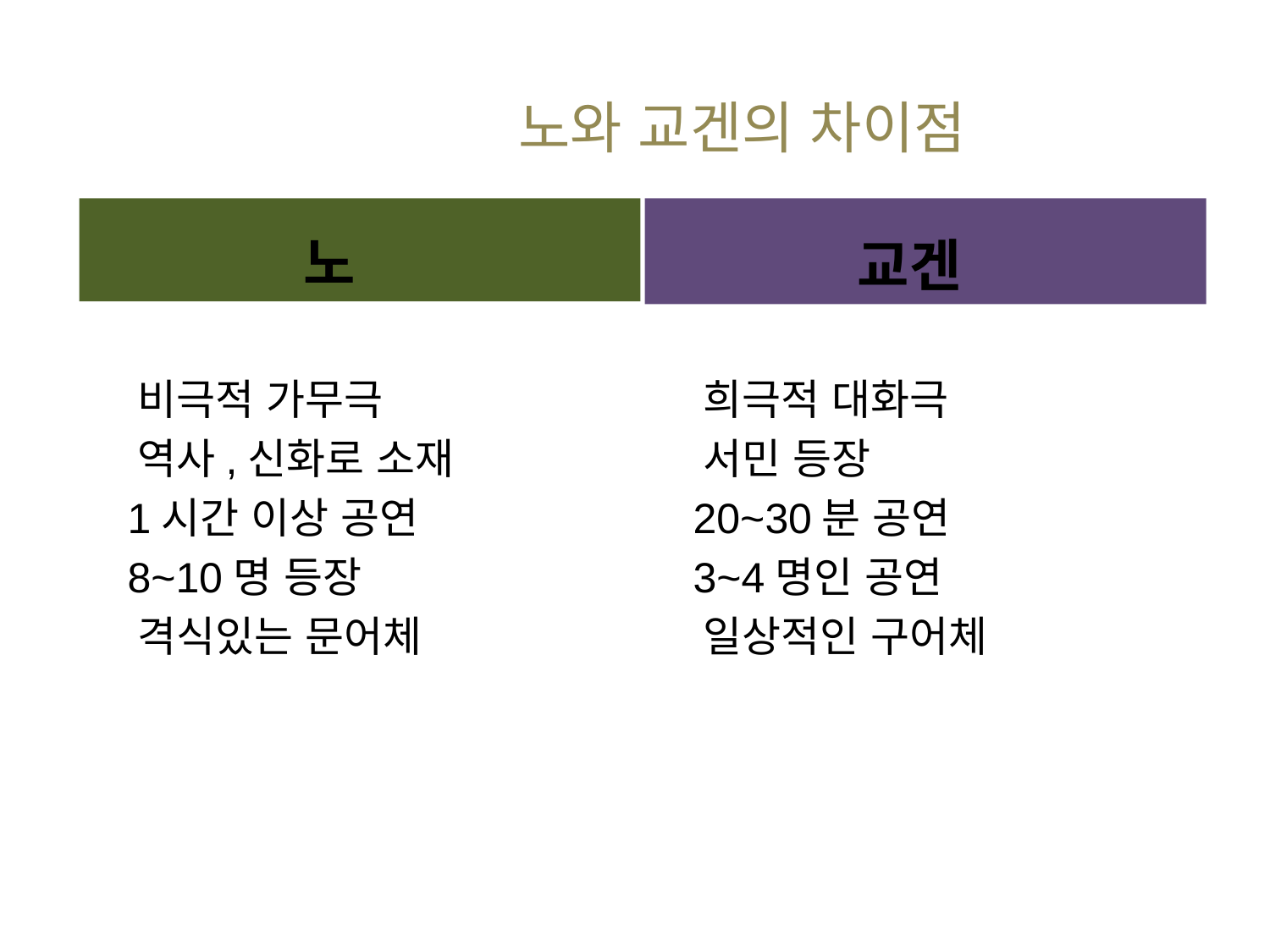

# 노와 교겐의 차이점
                 노
                교겐

   비극적 가무극
   역사,신화로 소재
   1시간 이상 공연
   8~10명 등장
   격식있는 문어체

   희극적 대화극
   서민 등장
   20~30분 공연
   3~4명인 공연
   일상적인 구어체